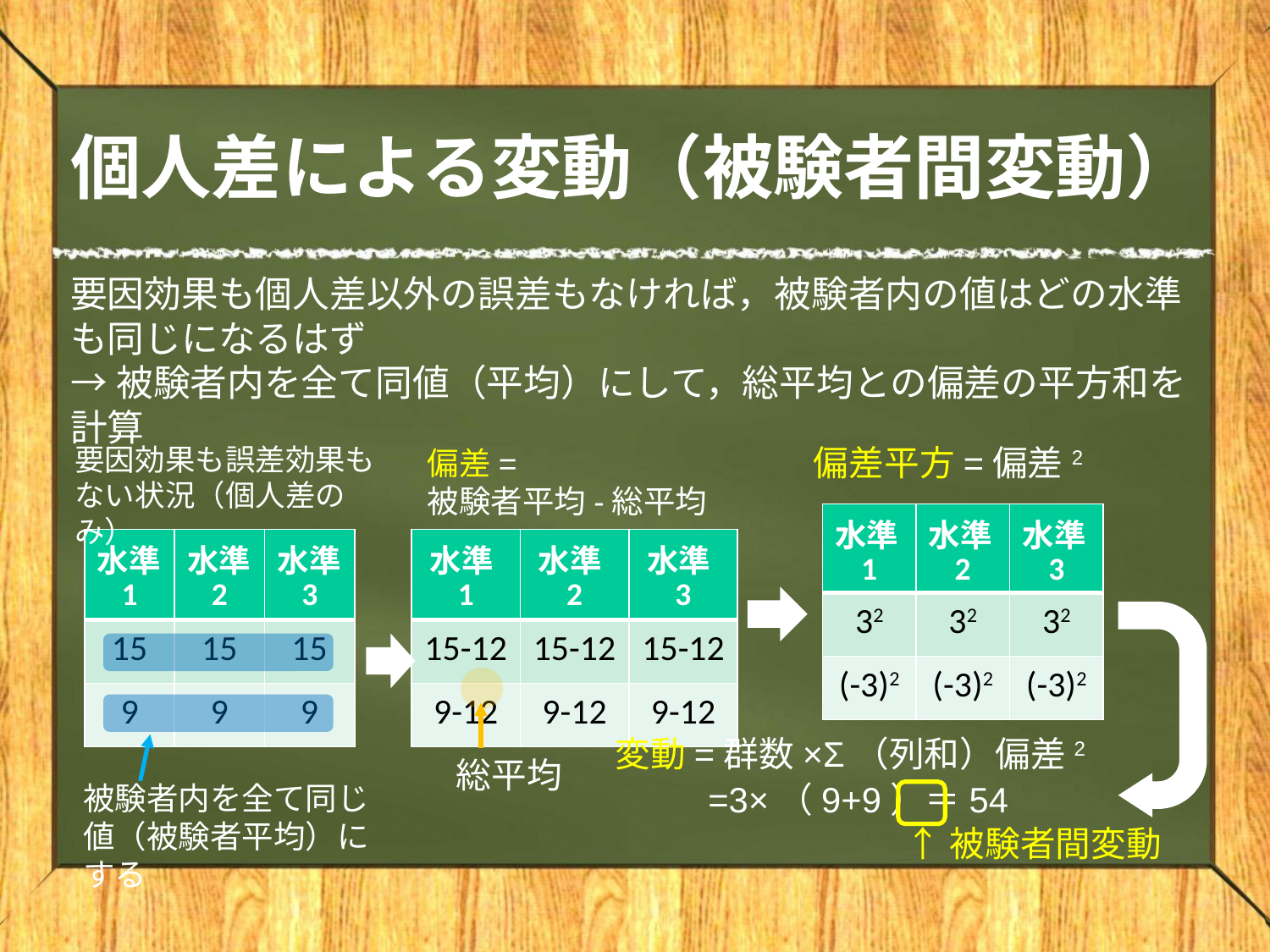

# 個人差による変動（被験者間変動）
要因効果も個人差以外の誤差もなければ，被験者内の値はどの水準も同じになるはず
→被験者内を全て同値（平均）にして，総平均との偏差の平方和を計算
要因効果も誤差効果もない状況（個人差のみ）
偏差平方=偏差2
偏差=
被験者平均-総平均
| 水準1 | 水準2 | 水準3 |
| --- | --- | --- |
| 32 | 32 | 32 |
| (-3)2 | (-3)2 | (-3)2 |
| 水準1 | 水準2 | 水準3 |
| --- | --- | --- |
| 15 | 15 | 15 |
| 9 | 9 | 9 |
| 水準1 | 水準2 | 水準3 |
| --- | --- | --- |
| 15-12 | 15-12 | 15-12 |
| 9-12 | 9-12 | 9-12 |

変動=群数×Σ（列和）偏差2
総平均
=3×（9+9）＝54
被験者内を全て同じ値（被験者平均）にする

↑被験者間変動